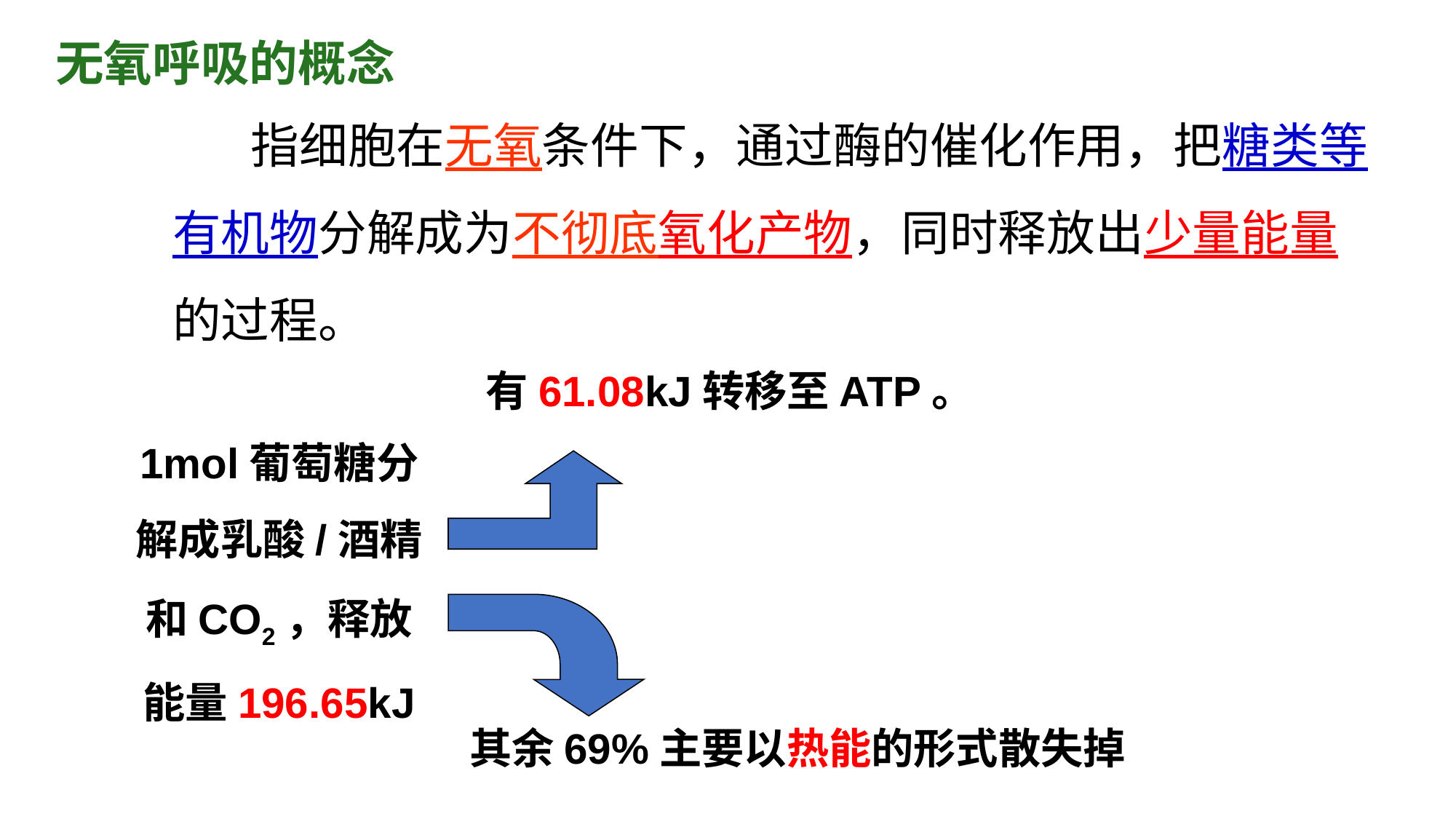

无氧呼吸的概念
      指细胞在无氧条件下，通过酶的催化作用，把糖类等有机物分解成为不彻底氧化产物，同时释放出少量能量的过程。
有61.08kJ转移至ATP。

1mol葡萄糖分解成乳酸/酒精和CO2，释放能量196.65kJ

其余69%主要以热能的形式散失掉